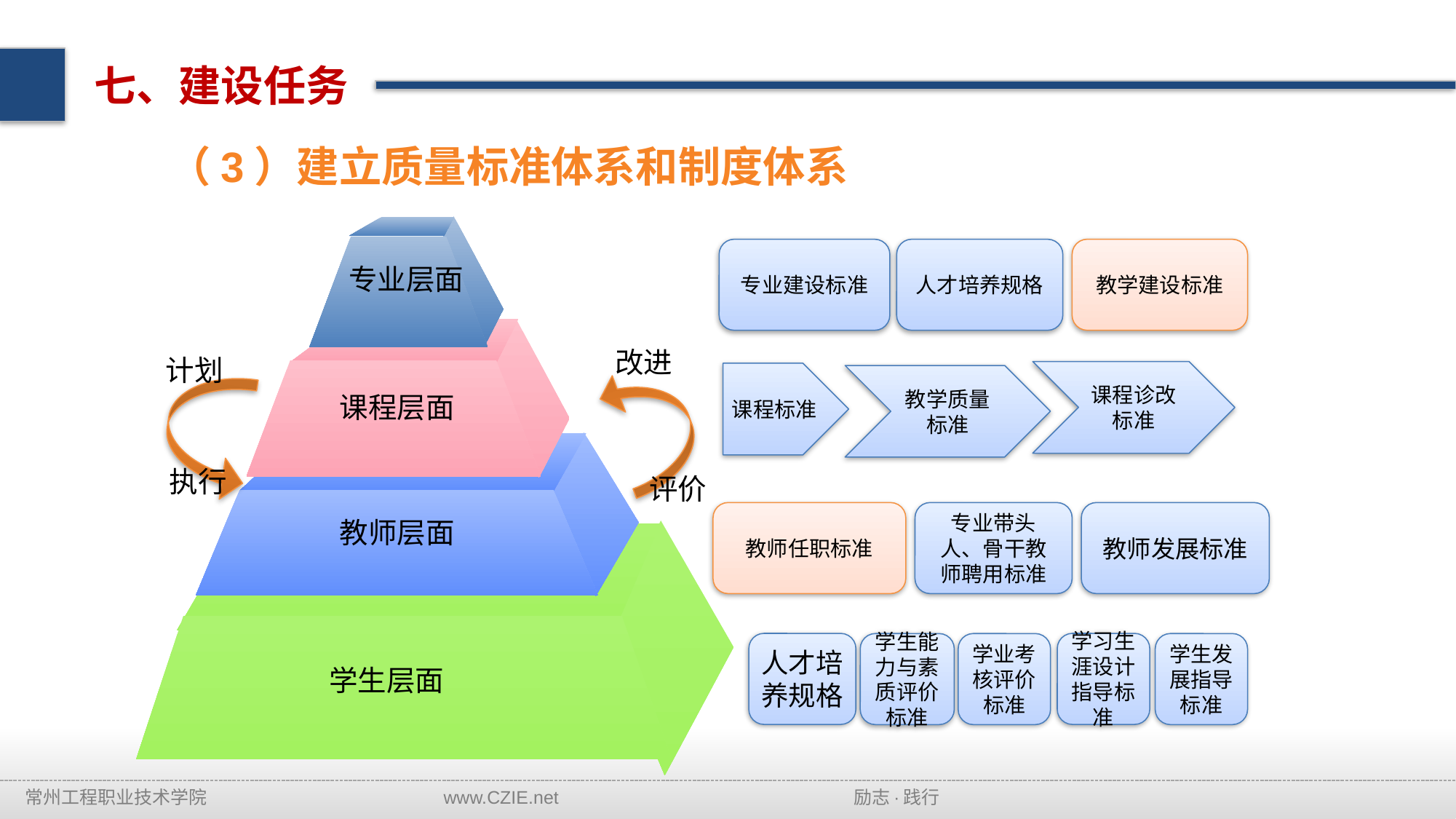

七、建设任务

（3）建立质量标准体系和制度体系

专业建设标准
人才培养规格
教学建设标准
专业层面

改进
计划

课程诊改标准
课程标准

教学质量标准

课程层面

执行
评价

教师任职标准
专业带头人、骨干教师聘用标准
教师发展标准
教师层面

人才培养规格
学习生涯设计指导标准
学生能力与素质评价标准
学业考核评价标准
学生发展指导标准
学生层面